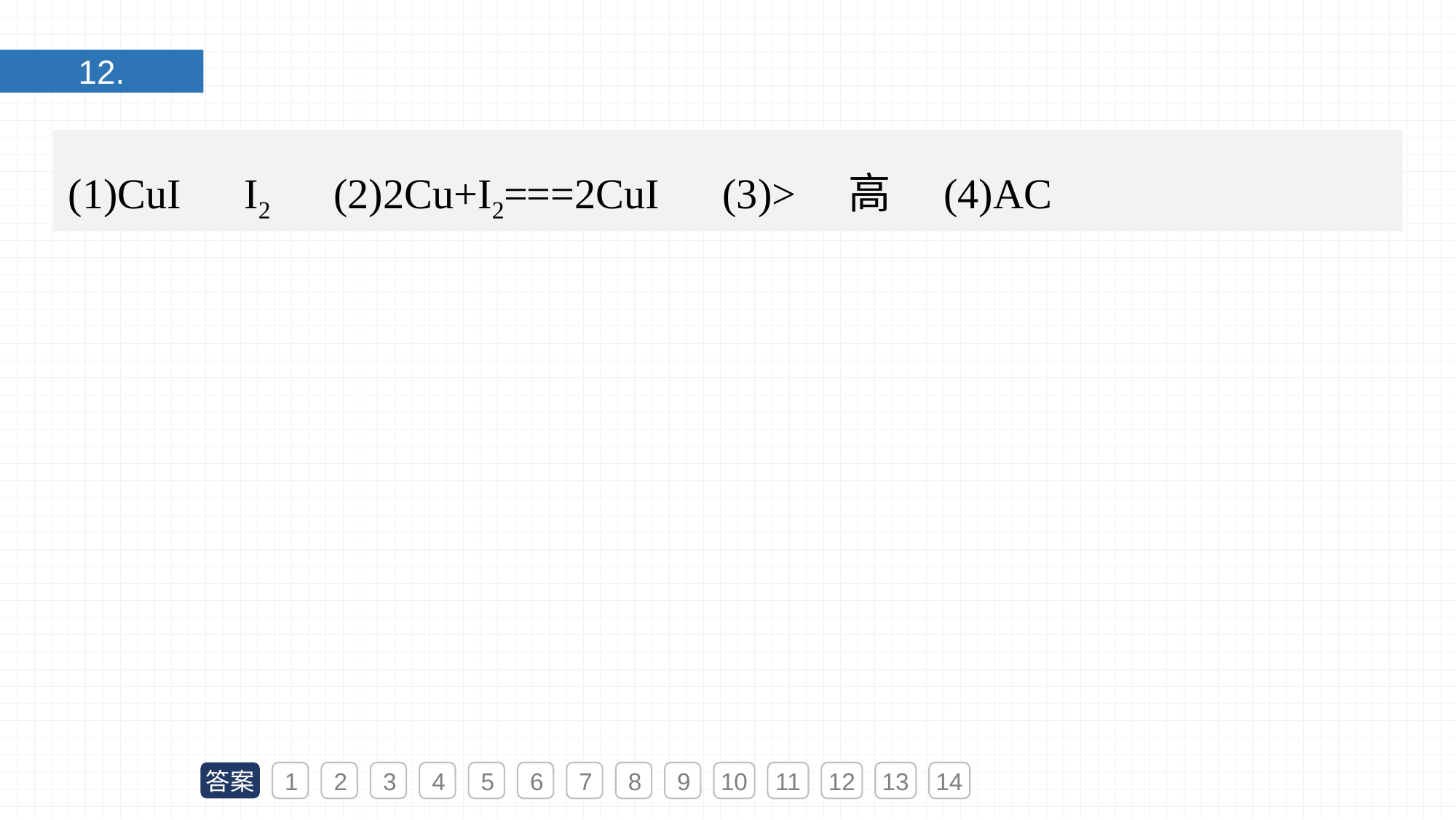

12.

(1)CuI　I2　(2)2Cu+I2===2CuI　(3)>　高　(4)AC
答案
1
2
3
4
5
6
7
8
9
10
11
12
13
14